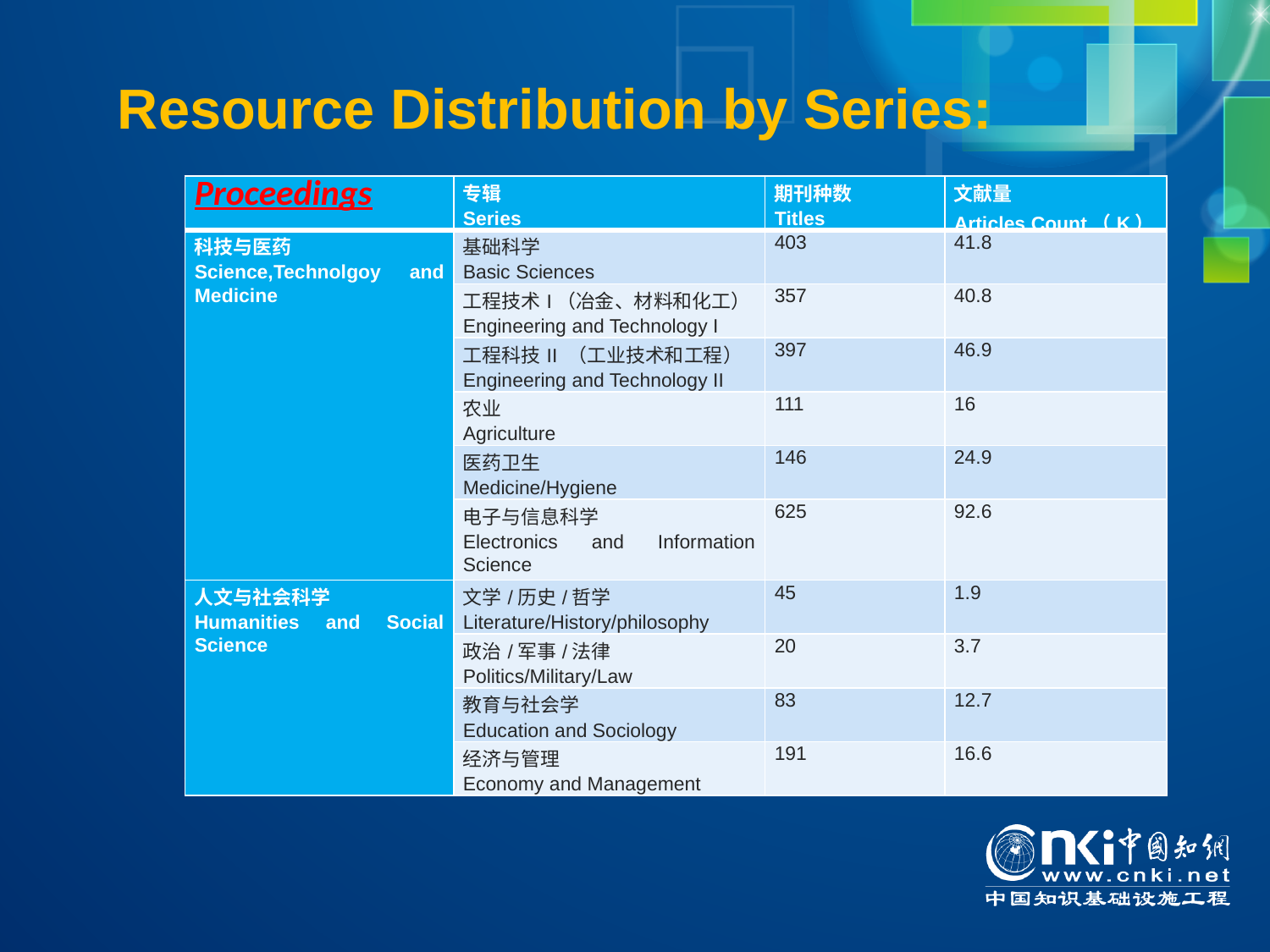

Resource Distribution by Series:
| Journals | 专辑 Series | 期刊种数 Titles | 文献量 Articles Count（K） |
| --- | --- | --- | --- |
| 科技与医药 Science,Technolgoy and Medicine | 基础科学 Basic Sciences | 59 | 98.3 |
|  | 工程技术I（冶金、材料和化工） Engineering and Technology I | 22 | 65.7 |
|  | 工程科技II （工业技术和工程） Engineering and Technology II | 23 | 51.2 |
|  | 农业 Agriculture | 18 | 27.7 |
|  | 医药卫生 Medicine/Hygiene | 35 | 59.7 |
|  | 电子与信息科学 Electronics and Information Science | 12 | 23.8 |
| 人文与社会科学 Humanities and Social Science | 文学/历史/哲学 Literature/History/philosophy | 9 | 23.9 |
|  | 政治/军事/法律 Politics/Military/Law | 9 | 31.3 |
|  | 教育与社会学 Education and Sociology | 3 | 13.3 |
|  | 经济与管理 Economy and Management | 11 | 45 |
| Proceedings | 专辑 Series | 期刊种数 Titles | 文献量 Articles Count（K） |
| --- | --- | --- | --- |
| 科技与医药 Science,Technolgoy and Medicine | 基础科学 Basic Sciences | 403 | 41.8 |
|  | 工程技术I（冶金、材料和化工） Engineering and Technology I | 357 | 40.8 |
|  | 工程科技II （工业技术和工程） Engineering and Technology II | 397 | 46.9 |
|  | 农业 Agriculture | 111 | 16 |
|  | 医药卫生 Medicine/Hygiene | 146 | 24.9 |
|  | 电子与信息科学 Electronics and Information Science | 625 | 92.6 |
| 人文与社会科学 Humanities and Social Science | 文学/历史/哲学 Literature/History/philosophy | 45 | 1.9 |
|  | 政治/军事/法律 Politics/Military/Law | 20 | 3.7 |
|  | 教育与社会学 Education and Sociology | 83 | 12.7 |
|  | 经济与管理 Economy and Management | 191 | 16.6 |